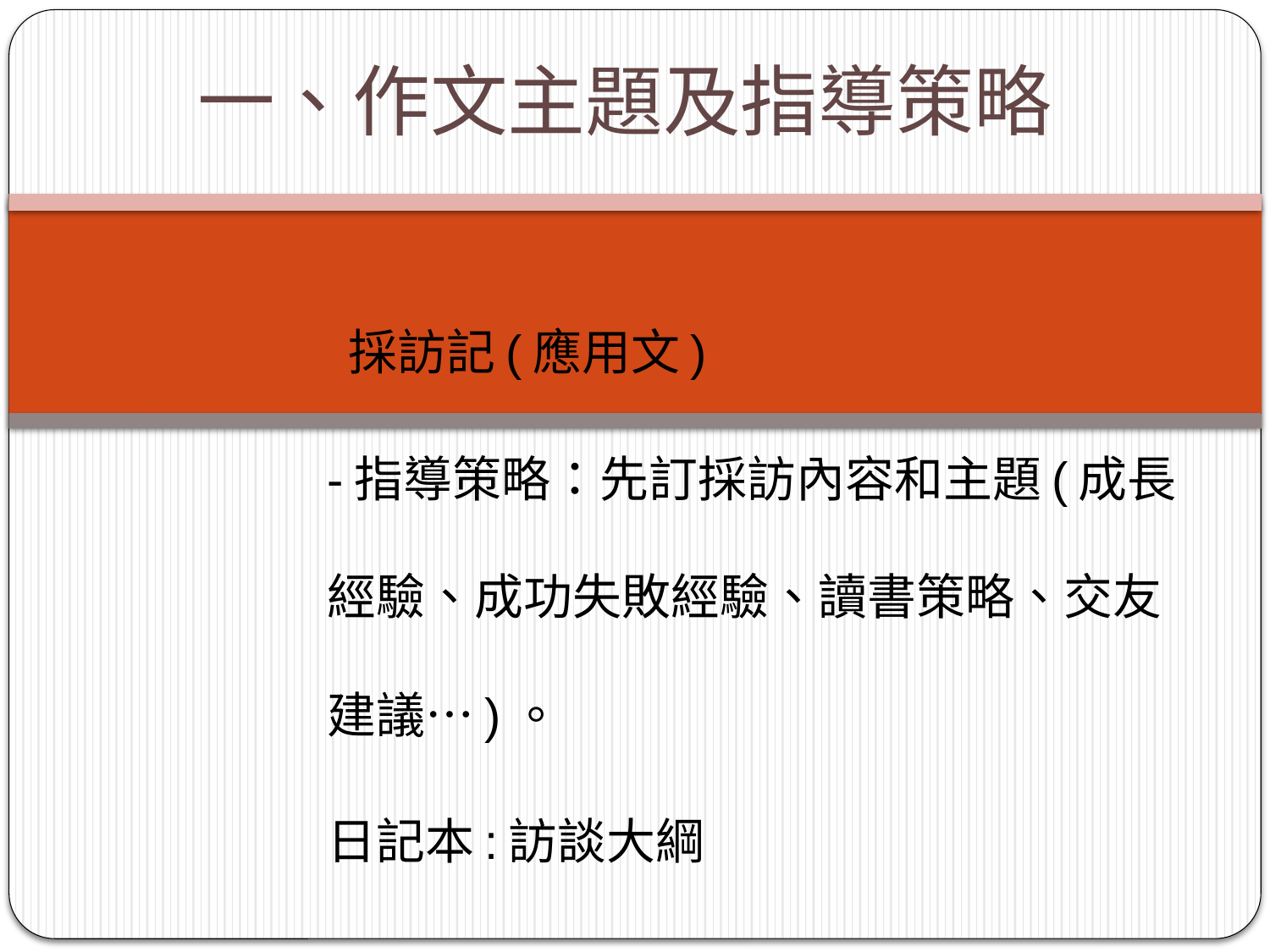

# 一、作文主題及指導策略
 採訪記(應用文)
-指導策略：先訂採訪內容和主題(成長經驗、成功失敗經驗、讀書策略、交友建議…)。
日記本:訪談大綱